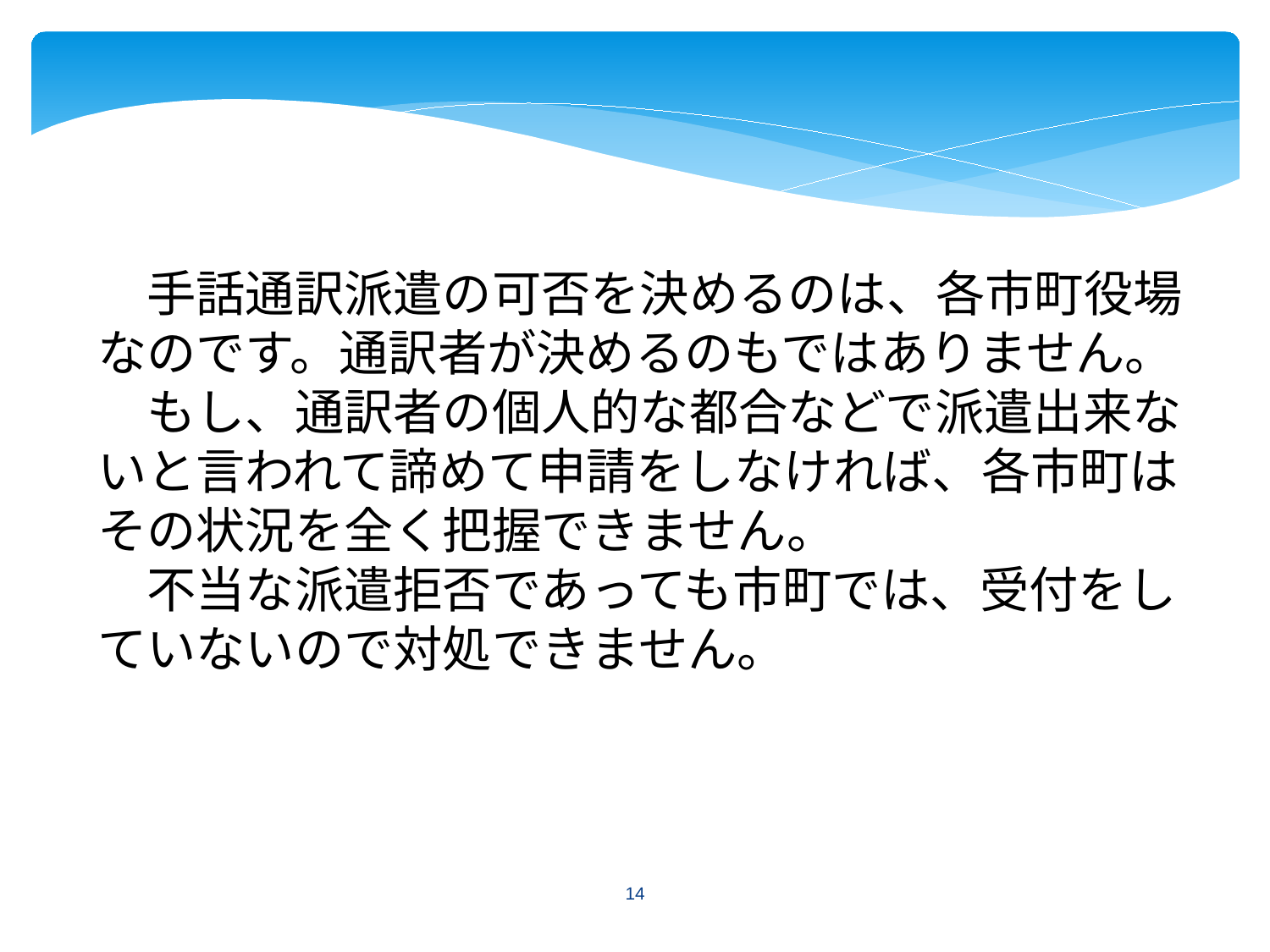

手話通訳派遣の可否を決めるのは、各市町役場なのです。通訳者が決めるのもではありません。
　もし、通訳者の個人的な都合などで派遣出来ないと言われて諦めて申請をしなければ、各市町はその状況を全く把握できません。
　不当な派遣拒否であっても市町では、受付をしていないので対処できません。

14